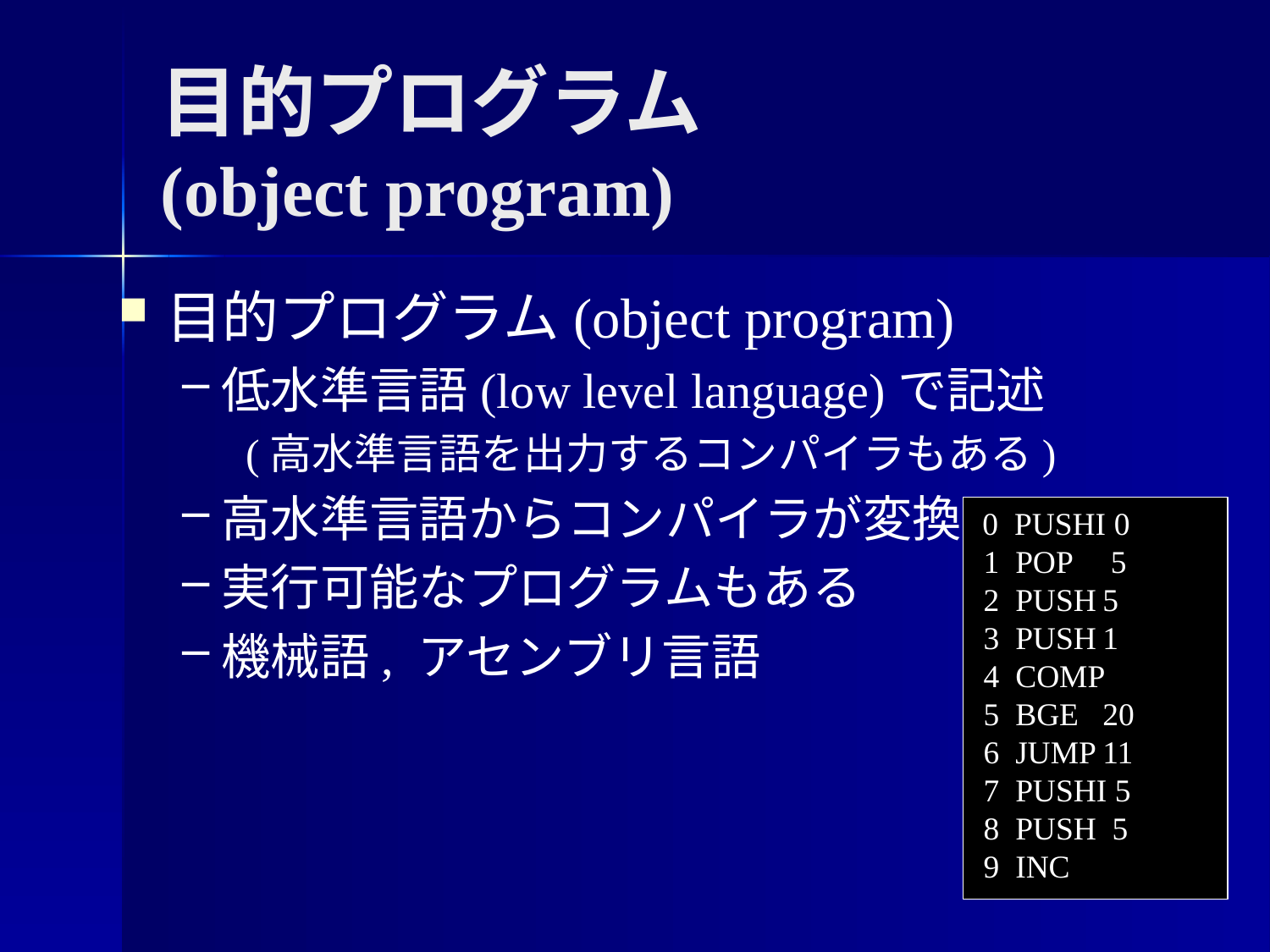

# 目的プログラム (object program)
目的プログラム(object program)
低水準言語(low level language)で記述
(高水準言語を出力するコンパイラもある)
高水準言語からコンパイラが変換
実行可能なプログラムもある
機械語, アセンブリ言語
 0  PUSHI 0
 1  POP	 5
 2  PUSH	5
 3  PUSH	1
 4  COMP
 5  BGE	20
 6  JUMP	11
 7  PUSHI 5
 8  PUSH  5
 9  INC